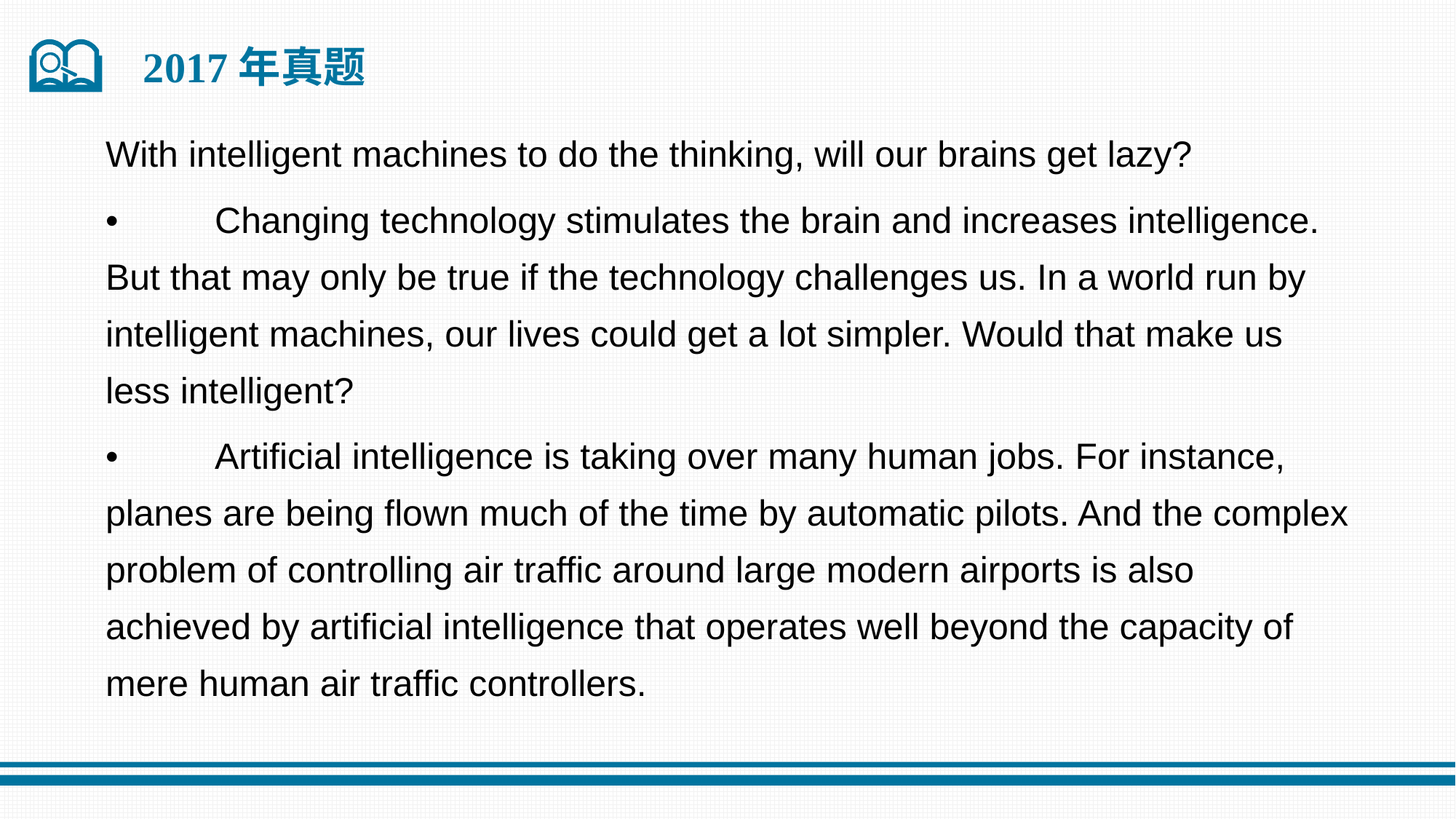

2017年真题
With intelligent machines to do the thinking, will our brains get lazy?
•	Changing technology stimulates the brain and increases intelligence. But that may only be true if the technology challenges us. In a world run by intelligent machines, our lives could get a lot simpler. Would that make us less intelligent?
•	Artificial intelligence is taking over many human jobs. For instance, planes are being flown much of the time by automatic pilots. And the complex problem of controlling air traffic around large modern airports is also achieved by artificial intelligence that operates well beyond the capacity of mere human air traffic controllers.